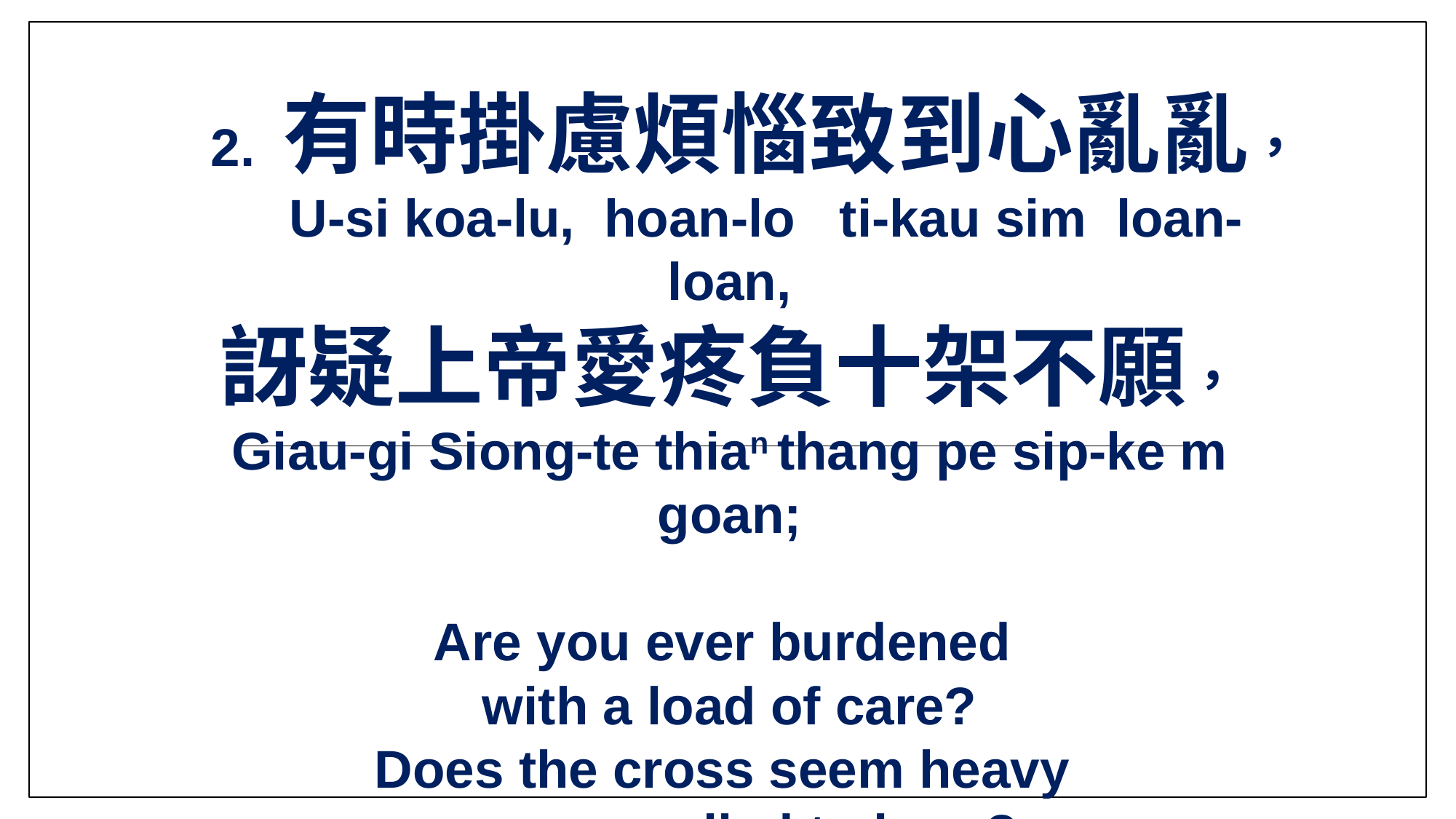

2. 有時掛慮煩惱致到心亂亂，
     U-si koa-lu,  hoan-lo   ti-kau sim  loan-loan,
訝疑上帝愛疼負十架不願，
Giau-gi Siong-te thian thang pe sip-ke m goan;

Are you ever burdened
with a load of care?
Does the cross seem heavy
you are called to bear?